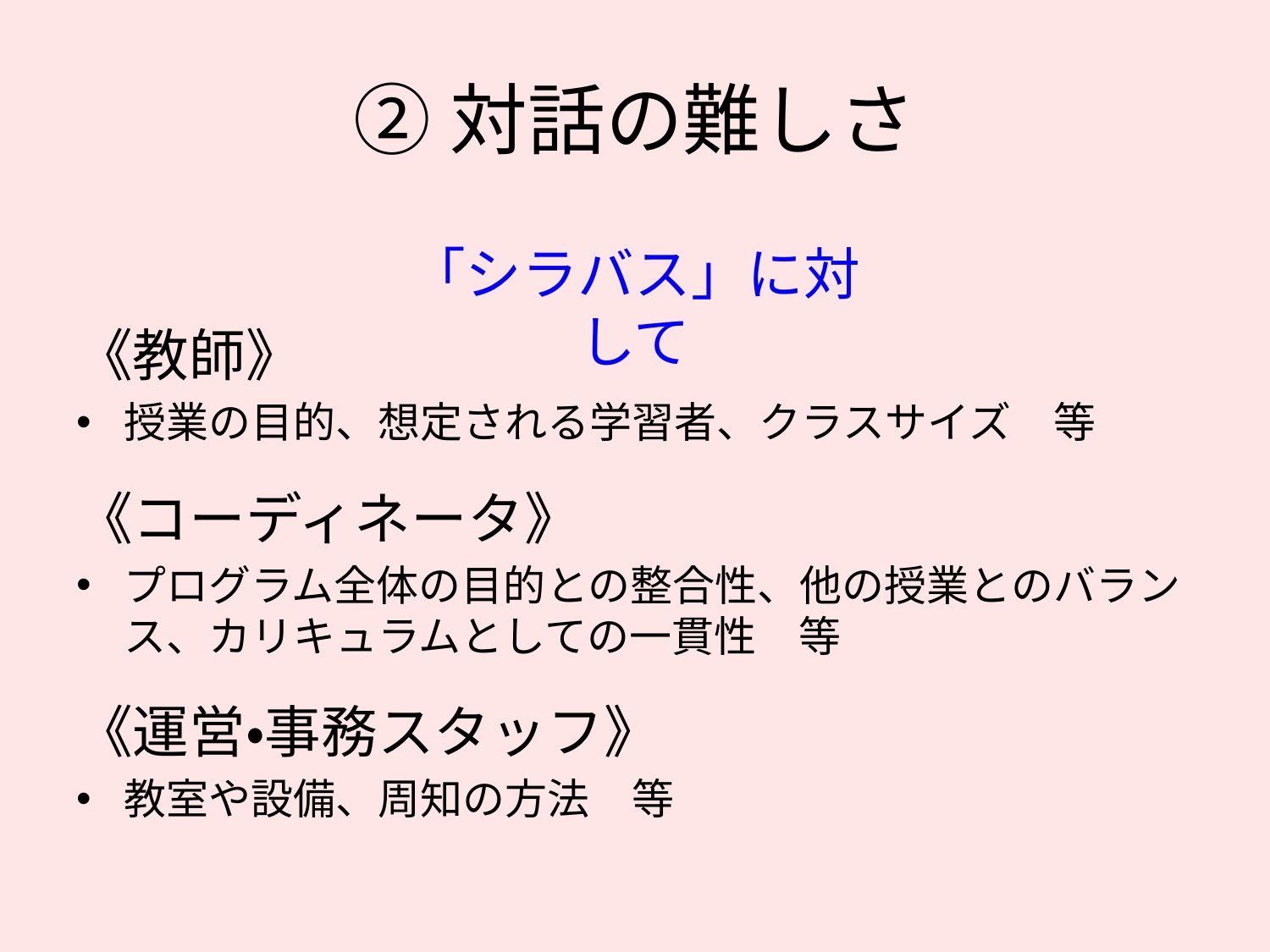

# ②対話の難しさ
「シラバス」に対して
《教師》
授業の目的、想定される学習者、クラスサイズ　等

《コーディネータ》
プログラム全体の目的との整合性、他の授業とのバランス、カリキュラムとしての一貫性　等

《運営・事務スタッフ》
教室や設備、周知の方法　等